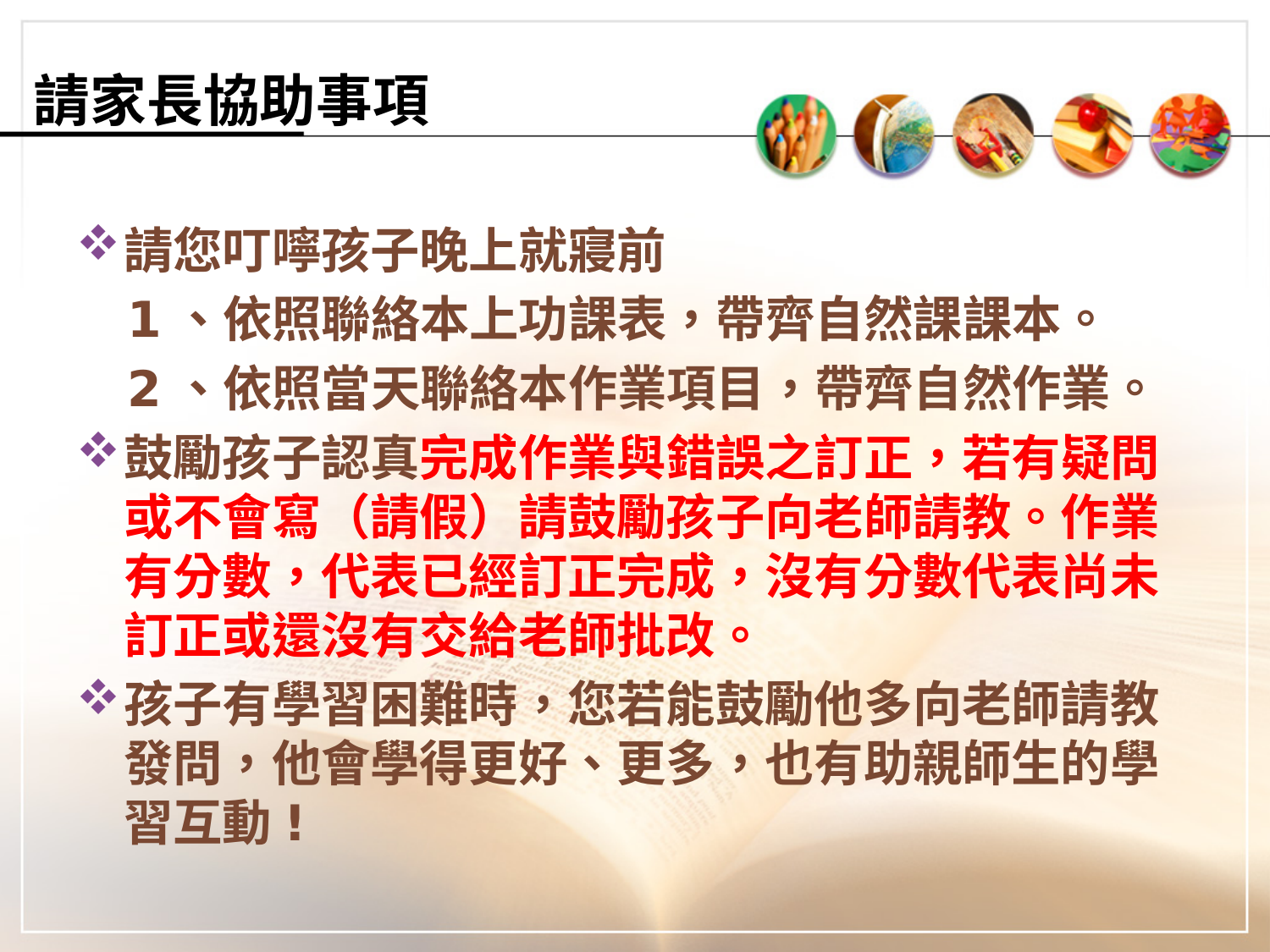

# 請家長協助事項
請您叮嚀孩子晚上就寢前
   1、依照聯絡本上功課表，帶齊自然課課本。
   2、依照當天聯絡本作業項目，帶齊自然作業。
鼓勵孩子認真完成作業與錯誤之訂正，若有疑問或不會寫（請假）請鼓勵孩子向老師請教。作業有分數，代表已經訂正完成，沒有分數代表尚未訂正或還沒有交給老師批改。
孩子有學習困難時，您若能鼓勵他多向老師請教發問，他會學得更好、更多，也有助親師生的學習互動!